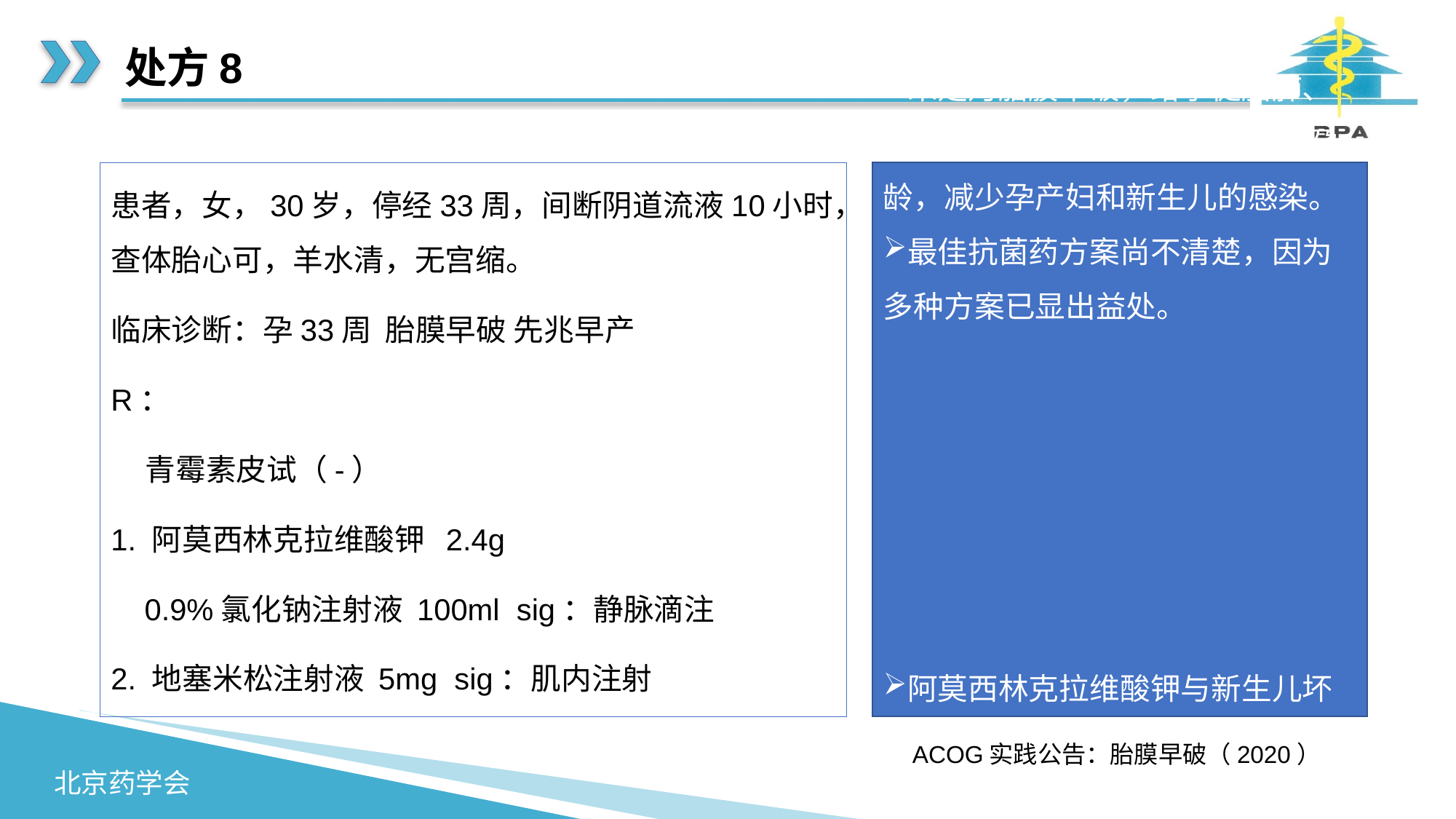

# 处方8

未足月胎膜早破，给予促胎肺、预防感染治疗。广谱抗菌药延长孕龄，减少孕产妇和新生儿的感染。
最佳抗菌药方案尚不清楚，因为多种方案已显出益处。
阿莫西林克拉维酸钾与新生儿坏死性小肠结肠炎的发生率增加相关，不推荐使用。

患者，女，30岁，停经33周，间断阴道流液10小时，查体胎心可，羊水清，无宫缩。
临床诊断：孕33周  胎膜早破 先兆早产
R：
    青霉素皮试（-）
1. 阿莫西林克拉维酸钾  2.4g
    0.9%氯化钠注射液 100ml  sig：静脉滴注
2. 地塞米松注射液 5mg  sig：肌内注射

ACOG实践公告：胎膜早破（2020）